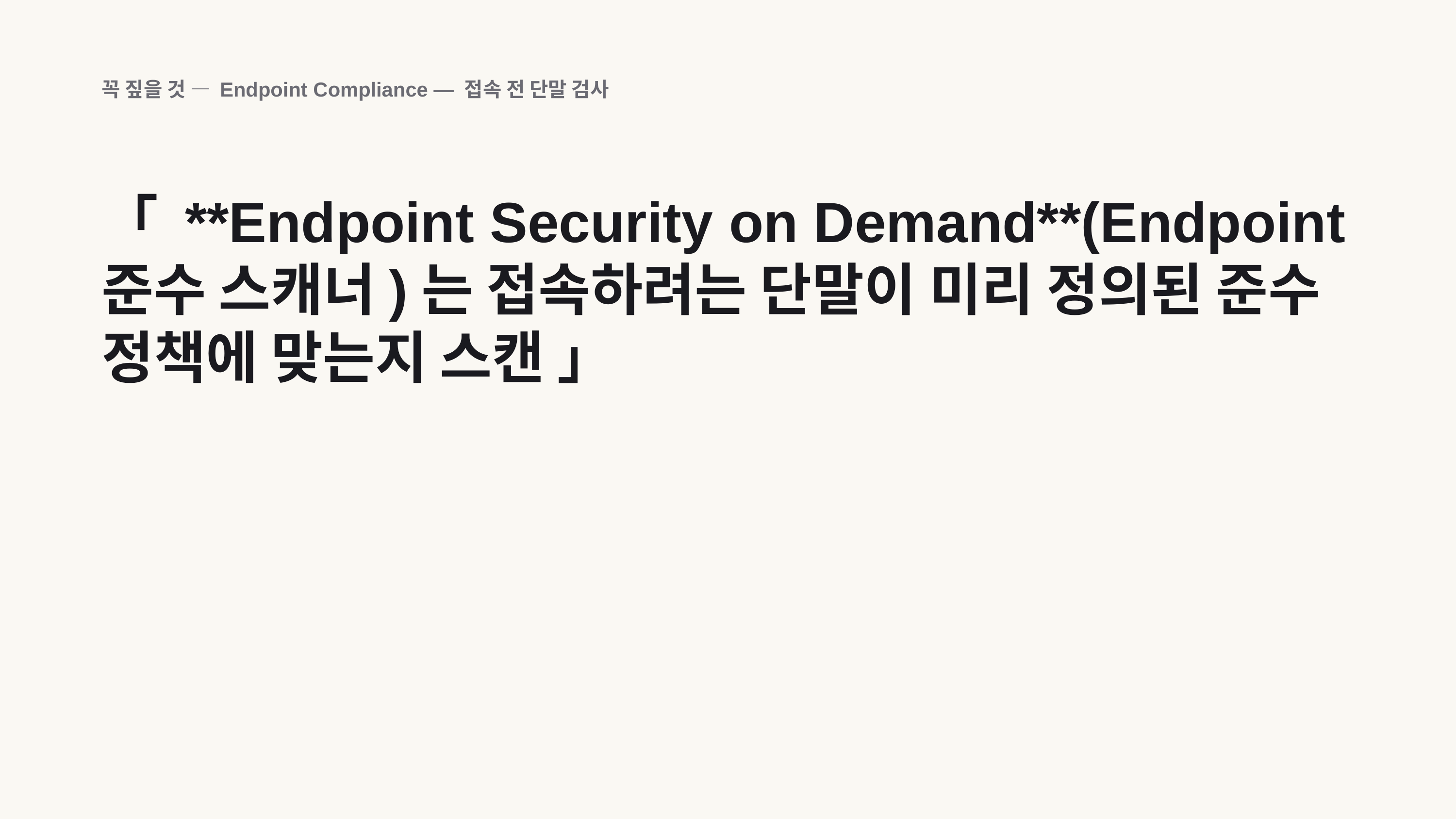

꼭 짚을 것 — Endpoint Compliance — 접속 전 단말 검사
「 **Endpoint Security on Demand**(Endpoint 준수 스캐너)는 접속하려는 단말이 미리 정의된 준수 정책에 맞는지 스캔 」